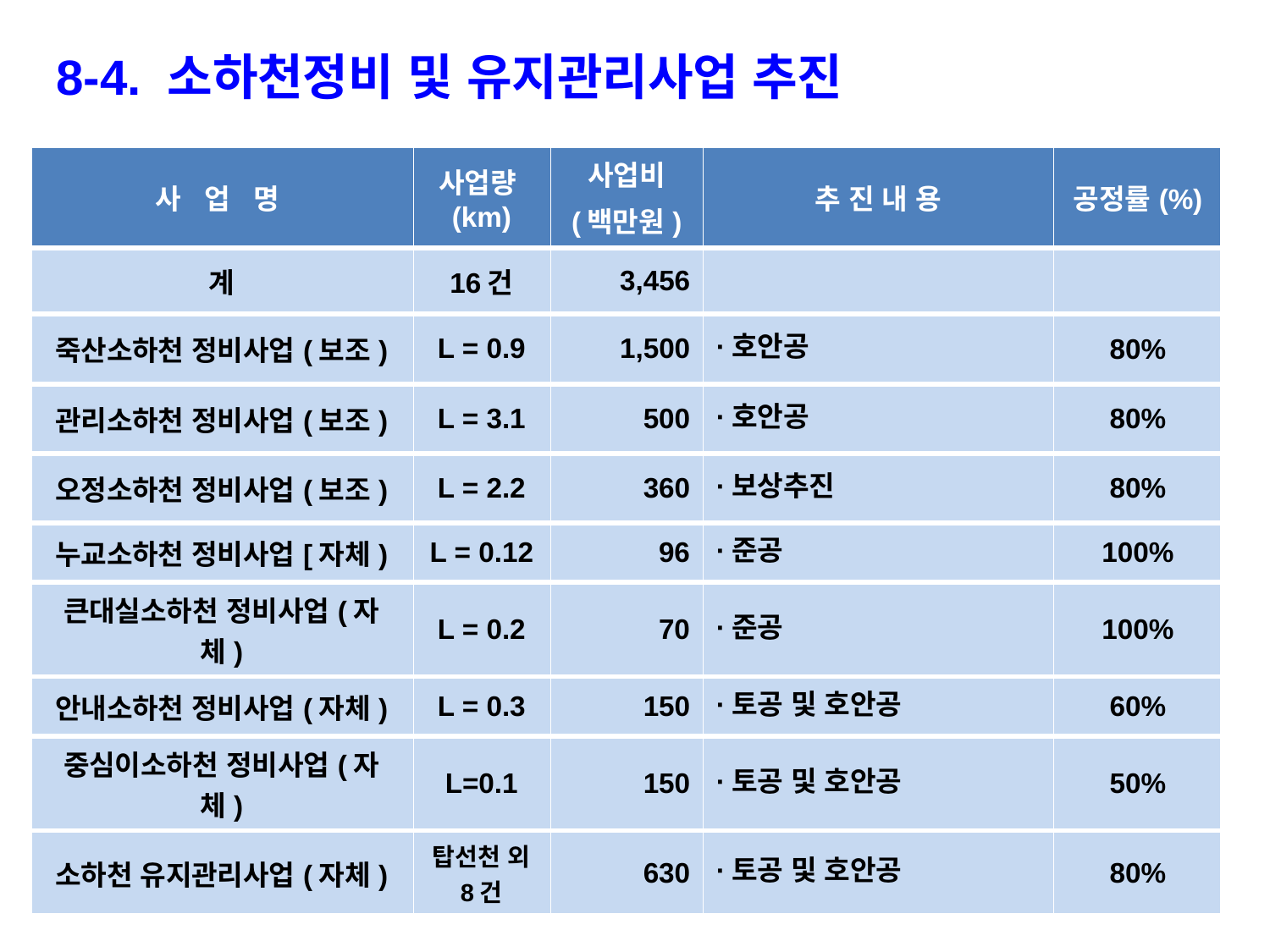

8-4. 소하천정비 및 유지관리사업 추진

| 사 업 명 | 사업량(km) | 사업비 (백만원) | 추 진 내 용 | 공정률(%) |
| --- | --- | --- | --- | --- |
| 계 | 16건 | 3,456 |  |  |
| 죽산소하천 정비사업(보조) | L = 0.9 | 1,500 | ·호안공 | 80% |
| 관리소하천 정비사업(보조) | L = 3.1 | 500 | ·호안공 | 80% |
| 오정소하천 정비사업(보조) | L = 2.2 | 360 | ·보상추진 | 80% |
| 누교소하천 정비사업[자체) | L = 0.12 | 96 | ·준공 | 100% |
| 큰대실소하천 정비사업(자체) | L = 0.2 | 70 | ·준공 | 100% |
| 안내소하천 정비사업(자체) | L = 0.3 | 150 | ·토공 및 호안공 | 60% |
| 중심이소하천 정비사업(자체) | L=0.1 | 150 | ·토공 및 호안공 | 50% |
| 소하천 유지관리사업(자체) | 탑선천 외 8건 | 630 | ·토공 및 호안공 | 80% |